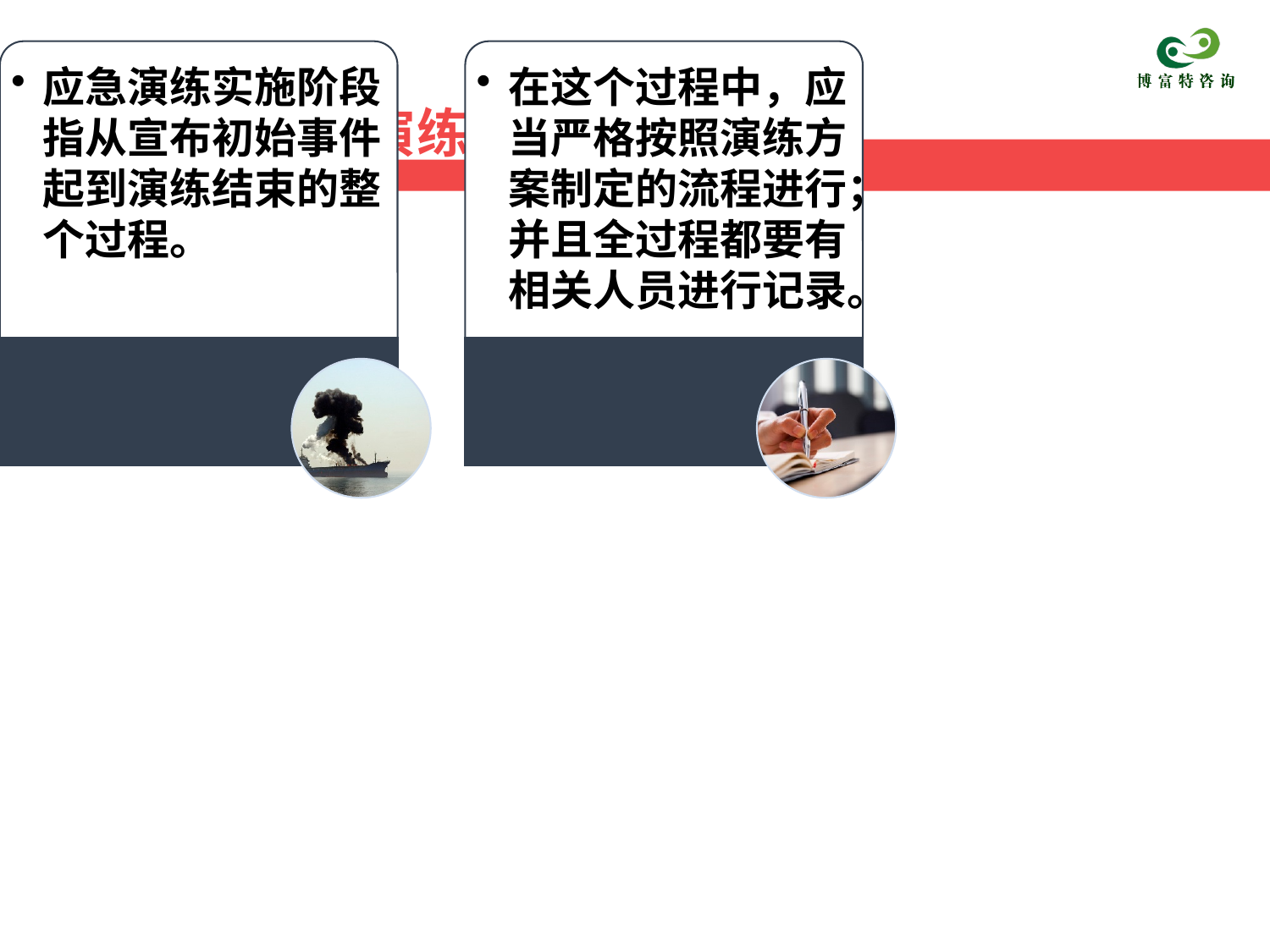

2

演练实施

应急演练实施阶段指从宣布初始事件起到演练结束的整个过程。

在这个过程中，应当严格按照演练方案制定的流程进行；并且全过程都要有相关人员进行记录。